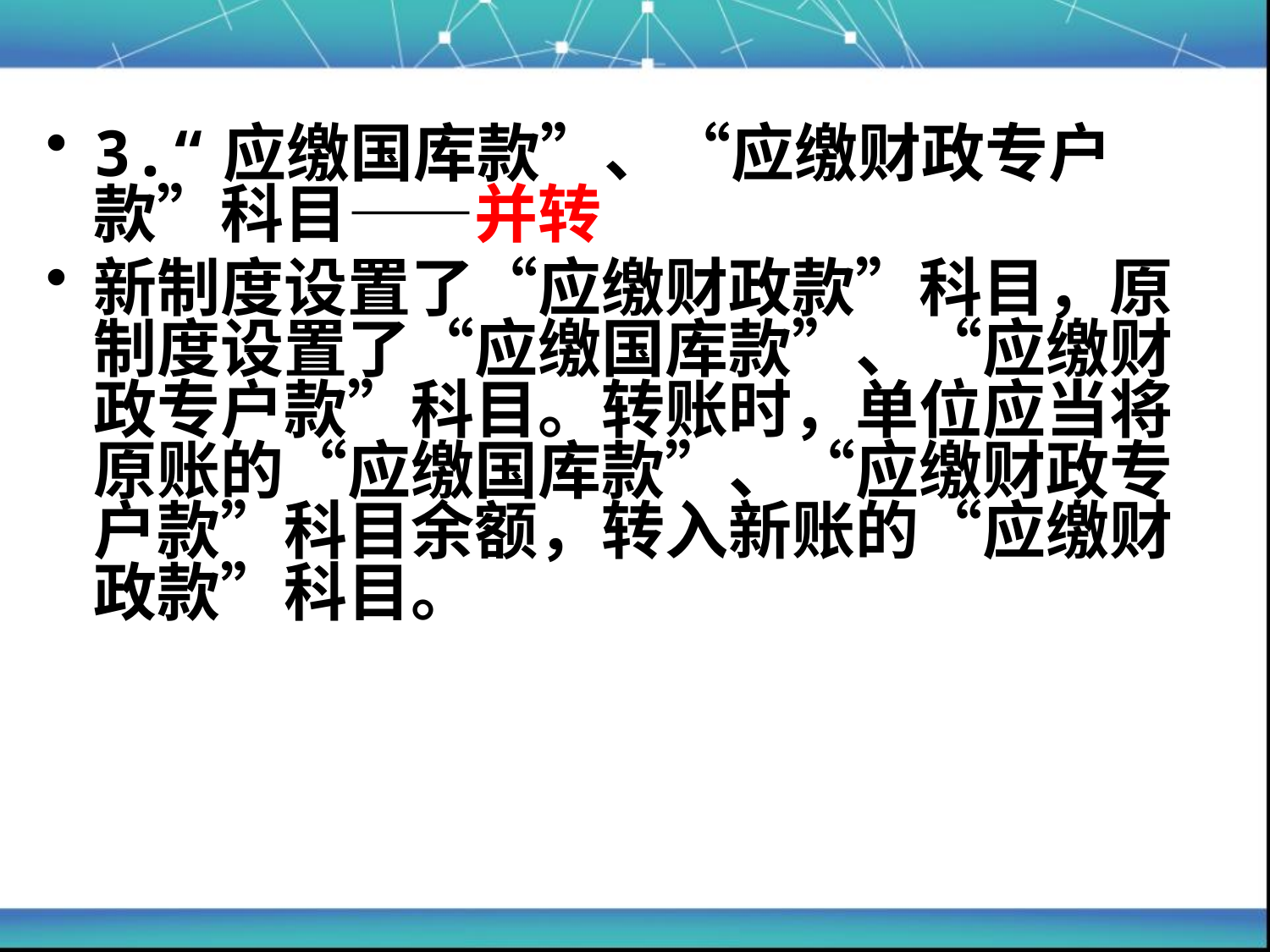

3.“应缴国库款”、“应缴财政专户款”科目——并转
新制度设置了“应缴财政款”科目，原制度设置了“应缴国库款”、“应缴财政专户款”科目。转账时，单位应当将原账的“应缴国库款”、“应缴财政专户款”科目余额，转入新账的“应缴财政款”科目。